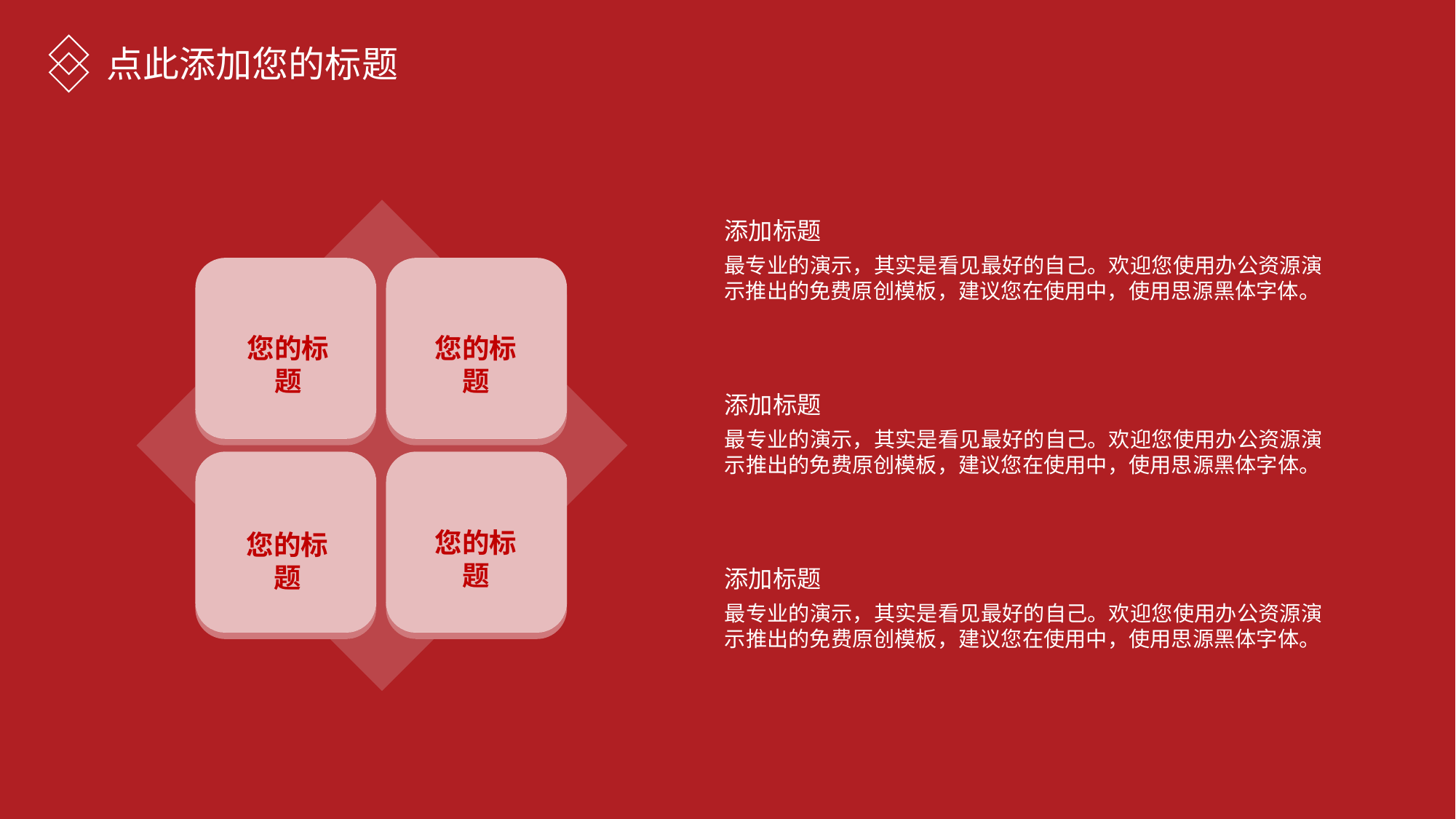

点此添加您的标题
添加标题
最专业的演示，其实是看见最好的自己。欢迎您使用办公资源演示推出的免费原创模板，建议您在使用中，使用思源黑体字体。

您的标题
您的标题
添加标题
最专业的演示，其实是看见最好的自己。欢迎您使用办公资源演示推出的免费原创模板，建议您在使用中，使用思源黑体字体。

您的标题
您的标题
添加标题
最专业的演示，其实是看见最好的自己。欢迎您使用办公资源演示推出的免费原创模板，建议您在使用中，使用思源黑体字体。